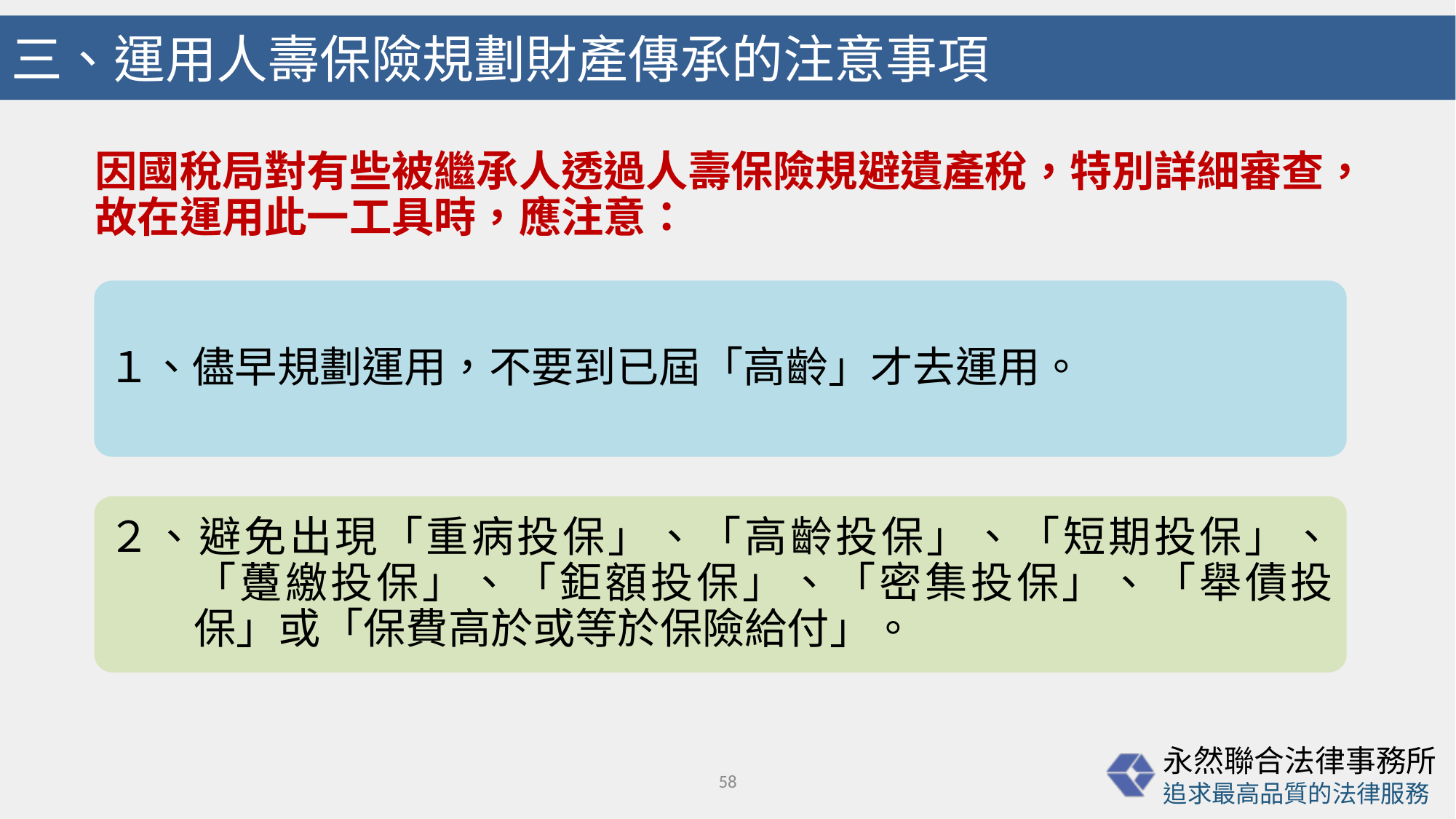

# 三、運用人壽保險規劃財產傳承的注意事項
因國稅局對有些被繼承人透過人壽保險規避遺產稅，特別詳細審查，故在運用此一工具時，應注意：

１、儘早規劃運用，不要到已屆「高齡」才去運用。
２、避免出現「重病投保」、「高齡投保」、「短期投保」、「躉繳投保」、「鉅額投保」、「密集投保」、「舉債投保」或「保費高於或等於保險給付」。
58